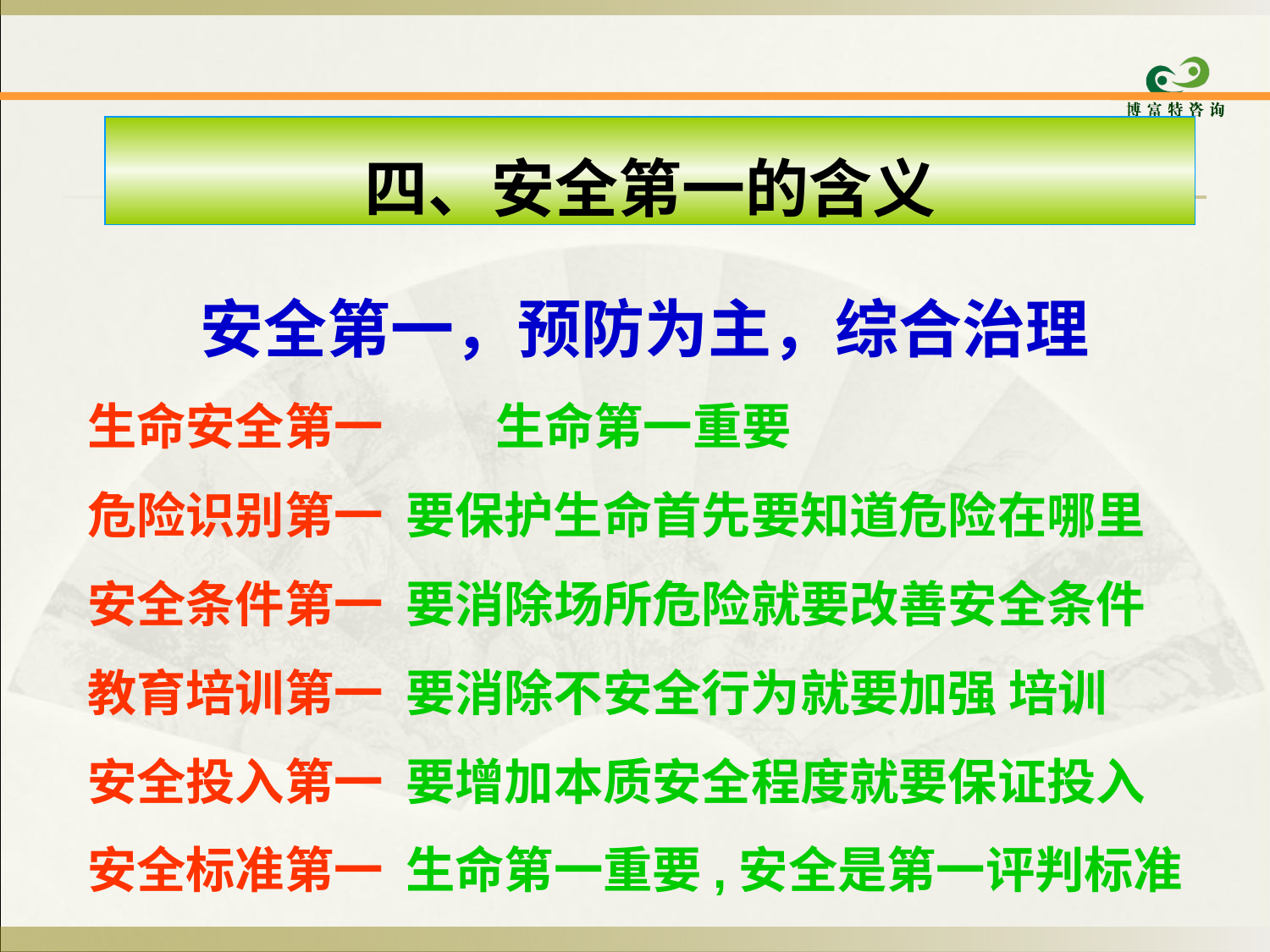

四、安全第一的含义
安全第一，预防为主，综合治理
生命安全第一          生命第一重要
危险识别第一  要保护生命首先要知道危险在哪里
安全条件第一  要消除场所危险就要改善安全条件
教育培训第一  要消除不安全行为就要加强 培训
安全投入第一  要增加本质安全程度就要保证投入
安全标准第一  生命第一重要,安全是第一评判标准